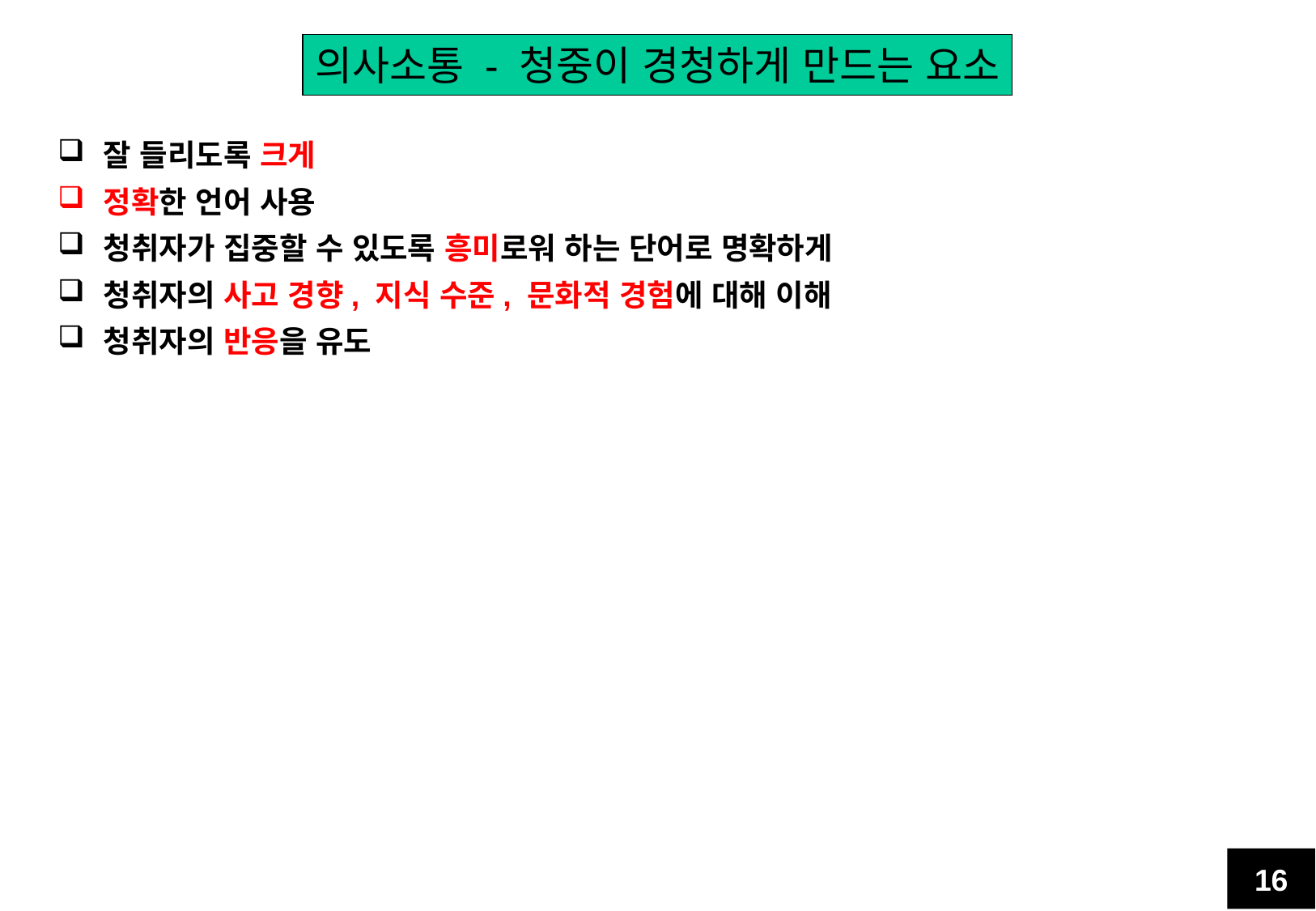

의사소통 - 청중이 경청하게 만드는 요소
잘 들리도록 크게
정확한 언어 사용
청취자가 집중할 수 있도록 흥미로워 하는 단어로 명확하게
청취자의 사고 경향, 지식 수준, 문화적 경험에 대해 이해
청취자의 반응을 유도
16